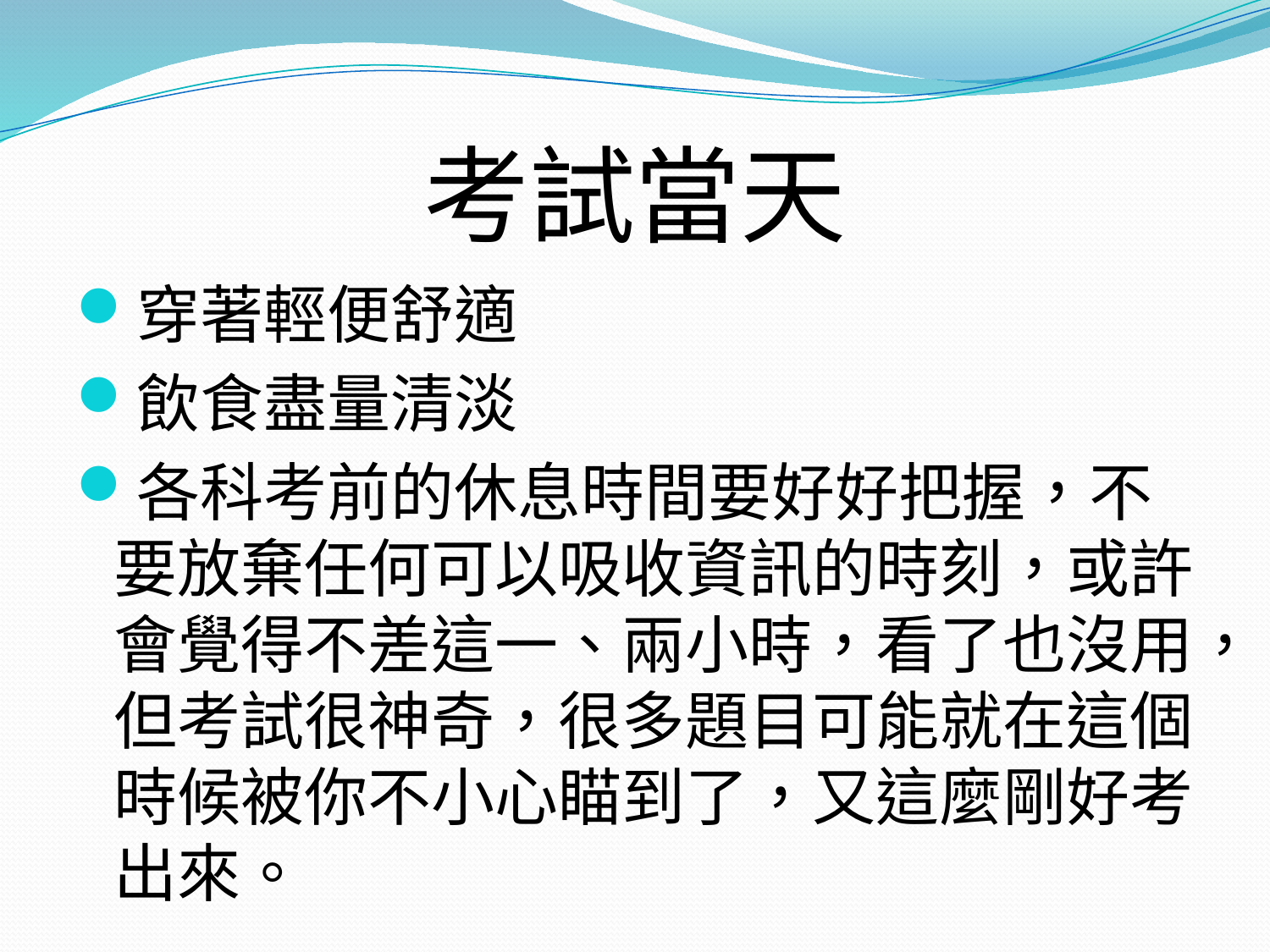

# 考試當天
穿著輕便舒適
飲食盡量清淡
各科考前的休息時間要好好把握，不要放棄任何可以吸收資訊的時刻，或許會覺得不差這一、兩小時，看了也沒用，但考試很神奇，很多題目可能就在這個時候被你不小心瞄到了，又這麼剛好考出來。